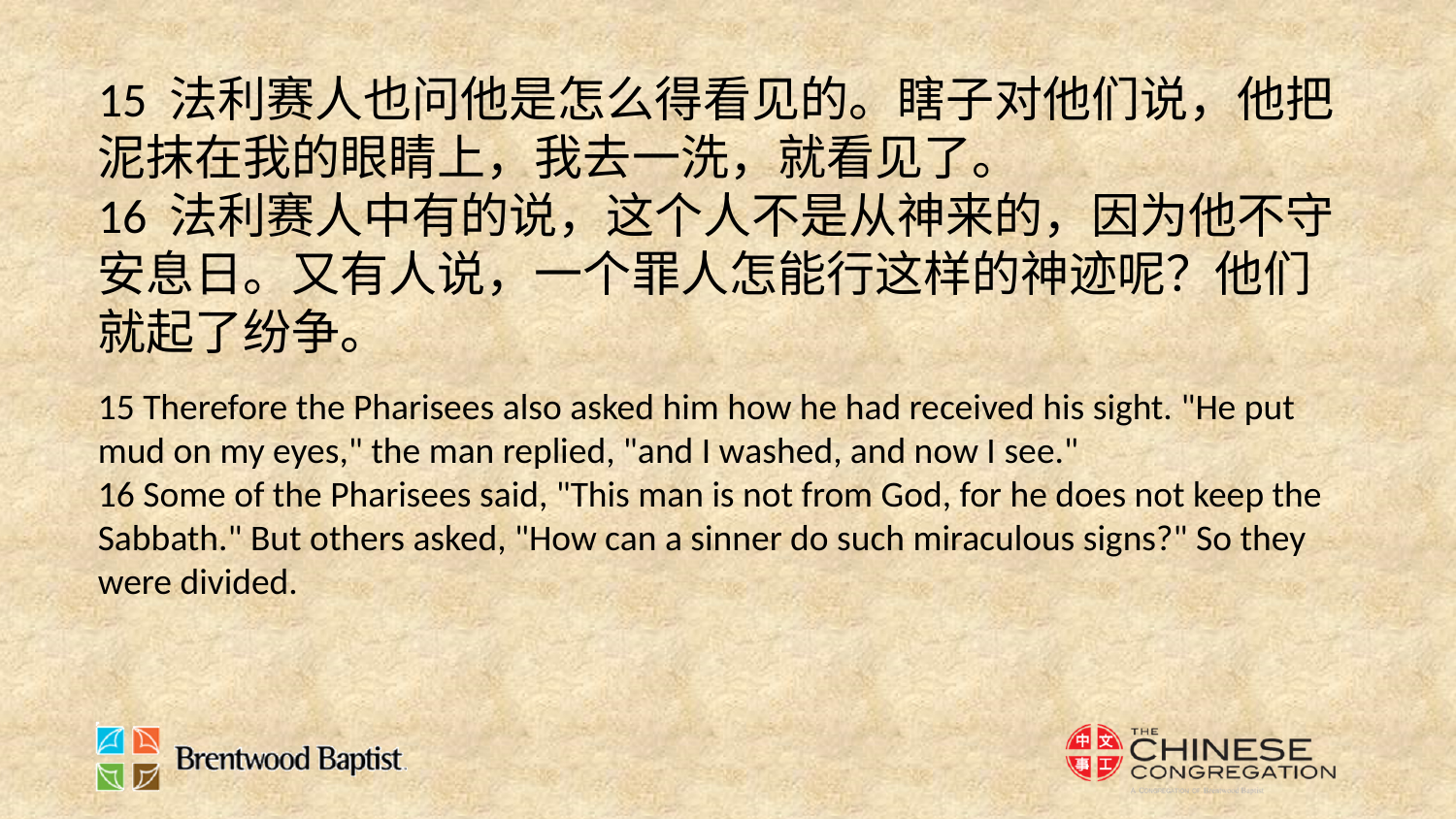

15 法利赛人也问他是怎么得看见的。瞎子对他们说，他把泥抹在我的眼睛上，我去一洗，就看见了。
16 法利赛人中有的说，这个人不是从神来的，因为他不守安息日。又有人说，一个罪人怎能行这样的神迹呢？他们就起了纷争。

15 Therefore the Pharisees also asked him how he had received his sight. "He put mud on my eyes," the man replied, "and I washed, and now I see."
16 Some of the Pharisees said, "This man is not from God, for he does not keep the Sabbath." But others asked, "How can a sinner do such miraculous signs?" So they were divided.